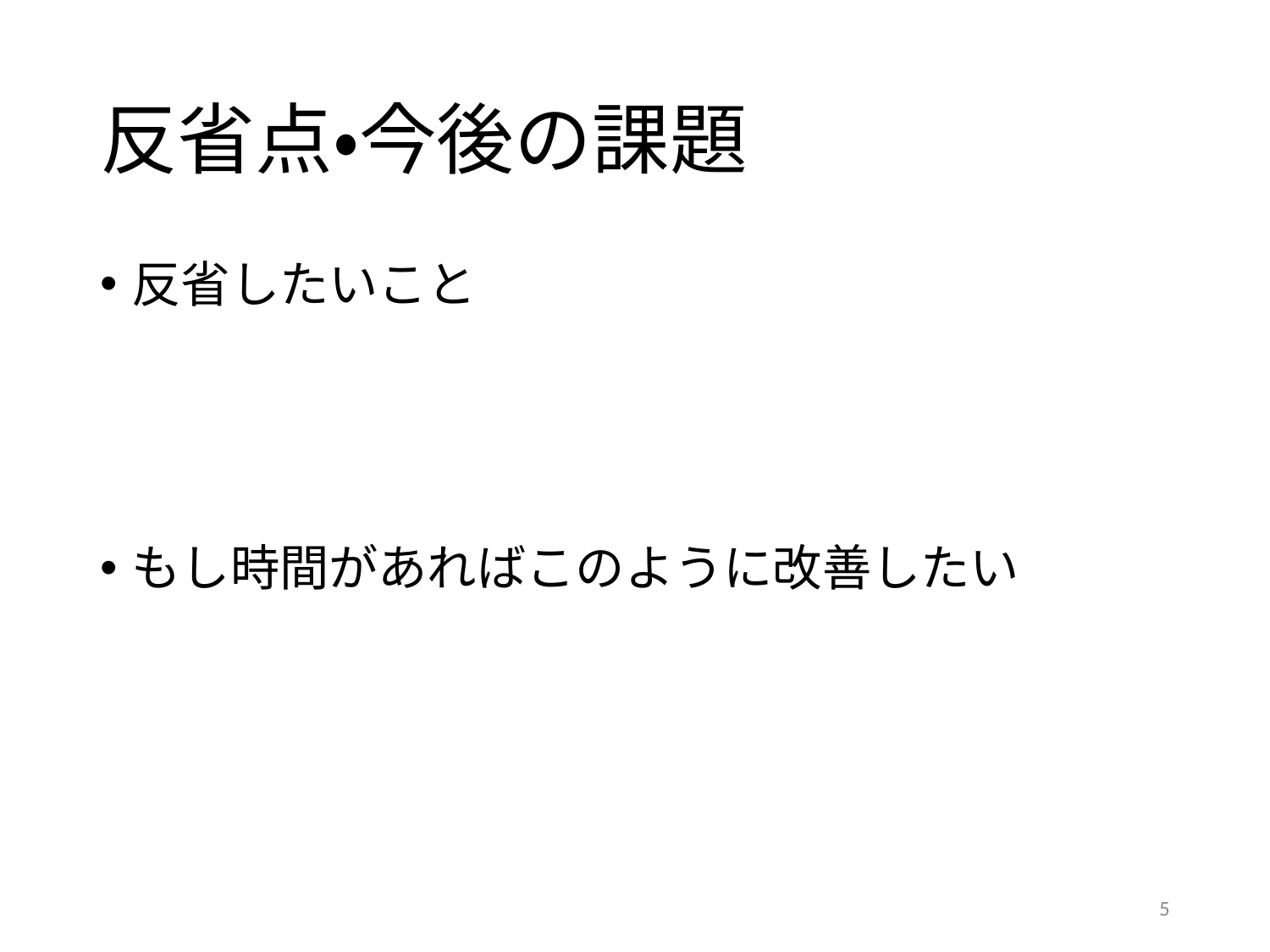

# 反省点・今後の課題
反省したいこと

もし時間があればこのように改善したい
5